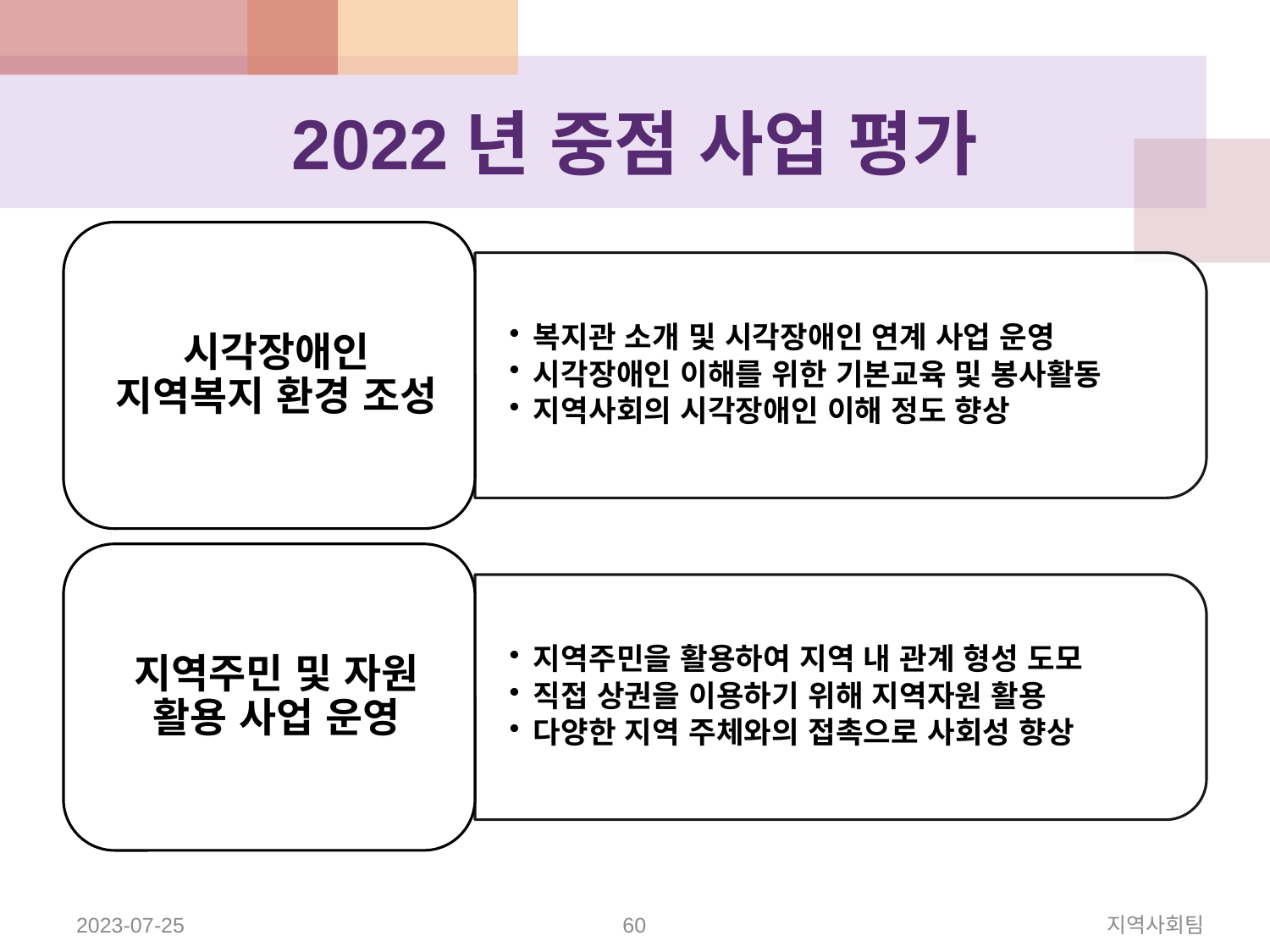

# 2022년 중점 사업 평가
복지관 소개 및 시각장애인 연계 사업 운영
시각장애인 이해를 위한 기본교육 및 봉사활동
지역사회의 시각장애인 이해 정도 향상
시각장애인
지역복지 환경 조성
지역주민을 활용하여 지역 내 관계 형성 도모
직접 상권을 이용하기 위해 지역자원 활용
다양한 지역 주체와의 접촉으로 사회성 향상
지역주민 및 자원
활용 사업 운영
2023-07-25
60
지역사회팀